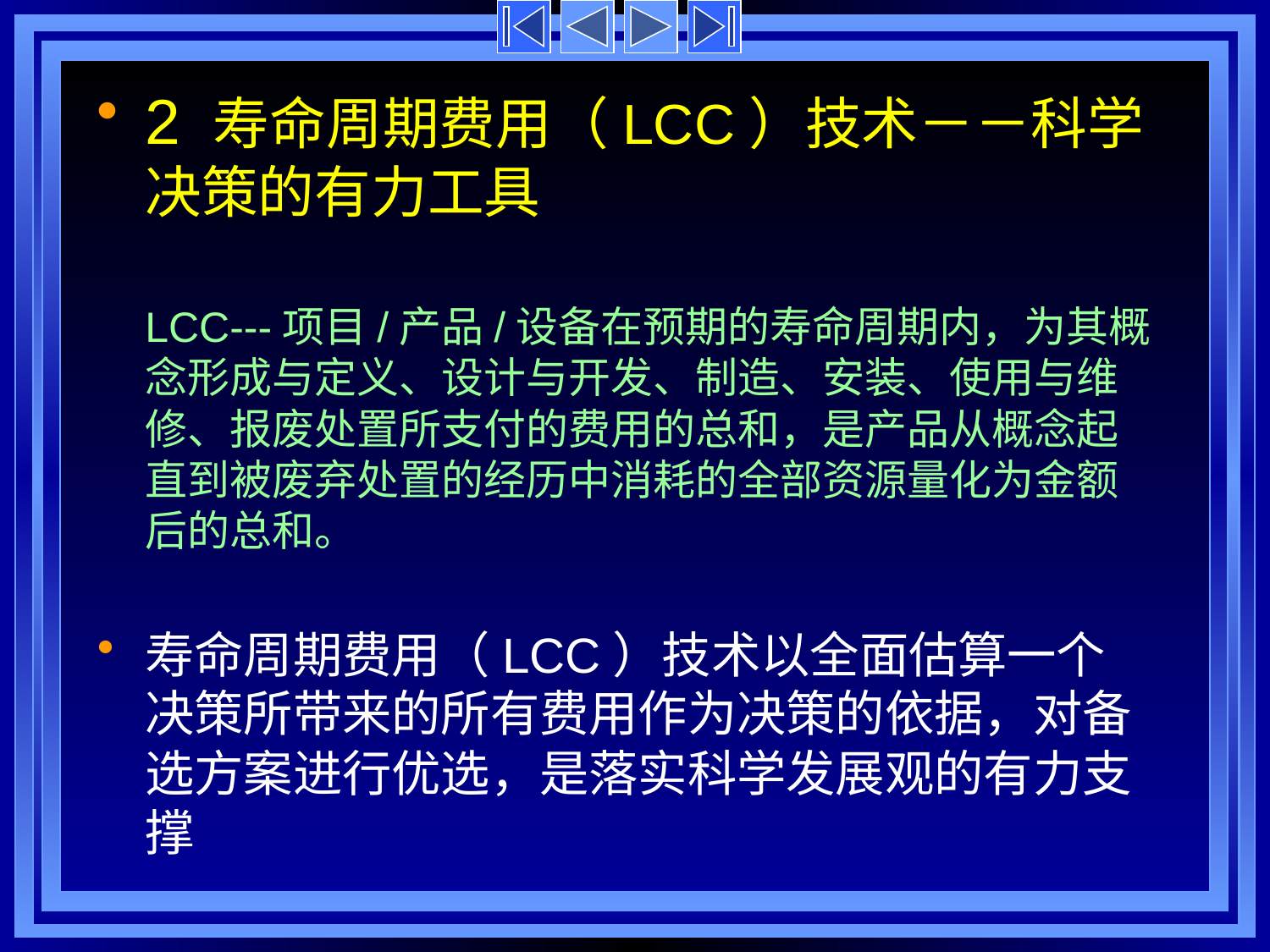

2 寿命周期费用（LCC）技术－－科学决策的有力工具
LCC---项目/产品/设备在预期的寿命周期内，为其概念形成与定义、设计与开发、制造、安装、使用与维修、报废处置所支付的费用的总和，是产品从概念起直到被废弃处置的经历中消耗的全部资源量化为金额后的总和。

寿命周期费用（LCC）技术以全面估算一个决策所带来的所有费用作为决策的依据，对备选方案进行优选，是落实科学发展观的有力支撑

#